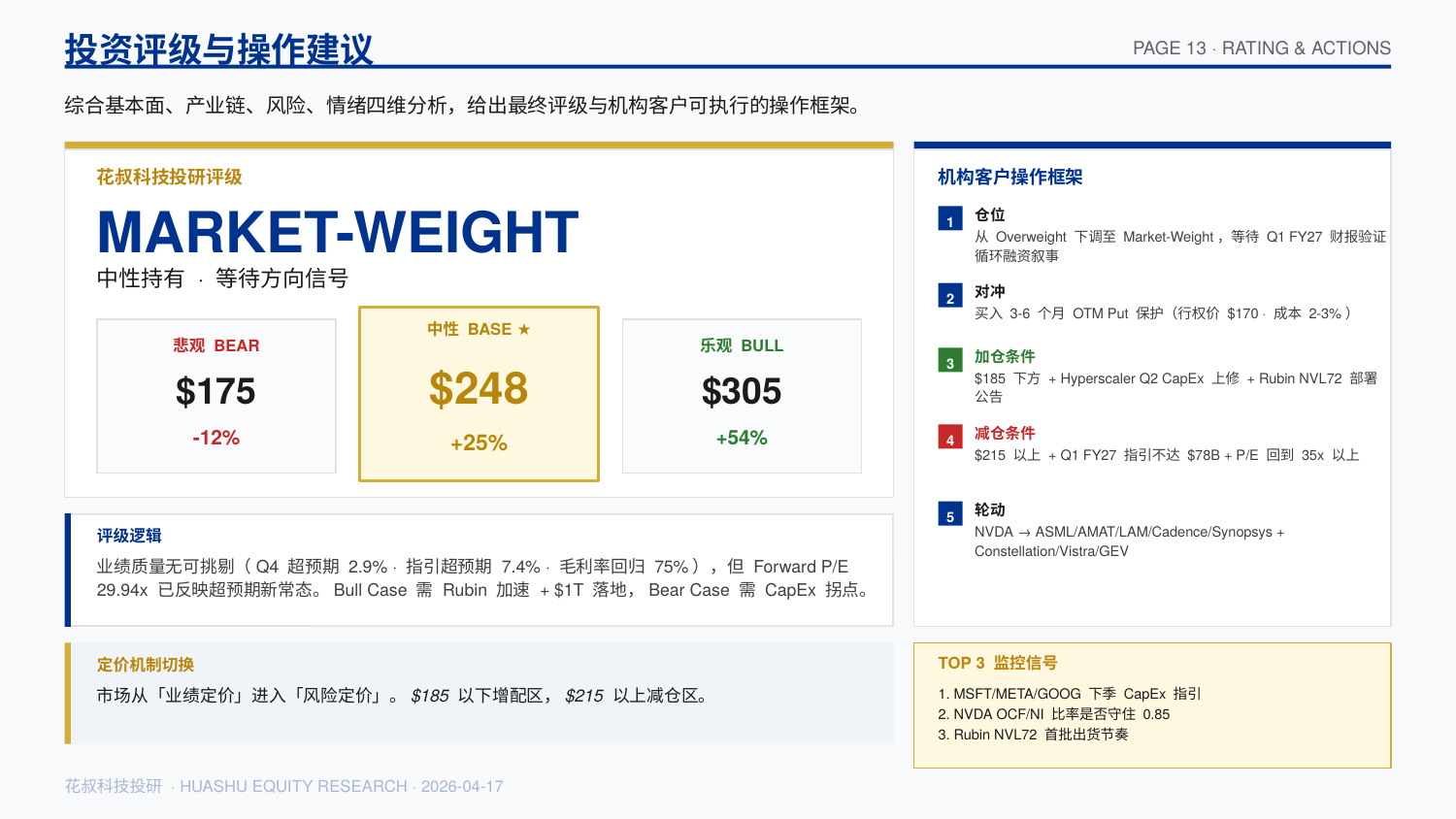

投资评级与操作建议
PAGE 13 · RATING & ACTIONS

综合基本面、产业链、风险、情绪四维分析，给出最终评级与机构客户可执行的操作框架。

花叔科技投研评级
机构客户操作框架
MARKET-WEIGHT
仓位
1

从 Overweight 下调至 Market-Weight，等待 Q1 FY27 财报验证循环融资叙事
中性持有 · 等待方向信号
对冲
2

买入 3-6 个月 OTM Put 保护（行权价 $170 · 成本 2-3%）

中性 BASE ★

悲观 BEAR
乐观 BULL
加仓条件
3

$248
$185 下方 + Hyperscaler Q2 CapEx 上修 + Rubin NVL72 部署公告
$175
$305
减仓条件
-12%
+54%
4

+25%
$215 以上 + Q1 FY27 指引不达 $78B + P/E 回到 35x 以上
轮动
5

NVDA → ASML/AMAT/LAM/Cadence/Synopsys + Constellation/Vistra/GEV
评级逻辑
业绩质量无可挑剔（Q4 超预期 2.9% · 指引超预期 7.4% · 毛利率回归 75%），但 Forward P/E 29.94x 已反映超预期新常态。Bull Case 需 Rubin 加速 + $1T 落地，Bear Case 需 CapEx 拐点。

TOP 3 监控信号
定价机制切换
市场从「业绩定价」进入「风险定价」。$185 以下增配区，$215 以上减仓区。
1. MSFT/META/GOOG 下季 CapEx 指引
2. NVDA OCF/NI 比率是否守住 0.85
3. Rubin NVL72 首批出货节奏
花叔科技投研 · HUASHU EQUITY RESEARCH · 2026-04-17